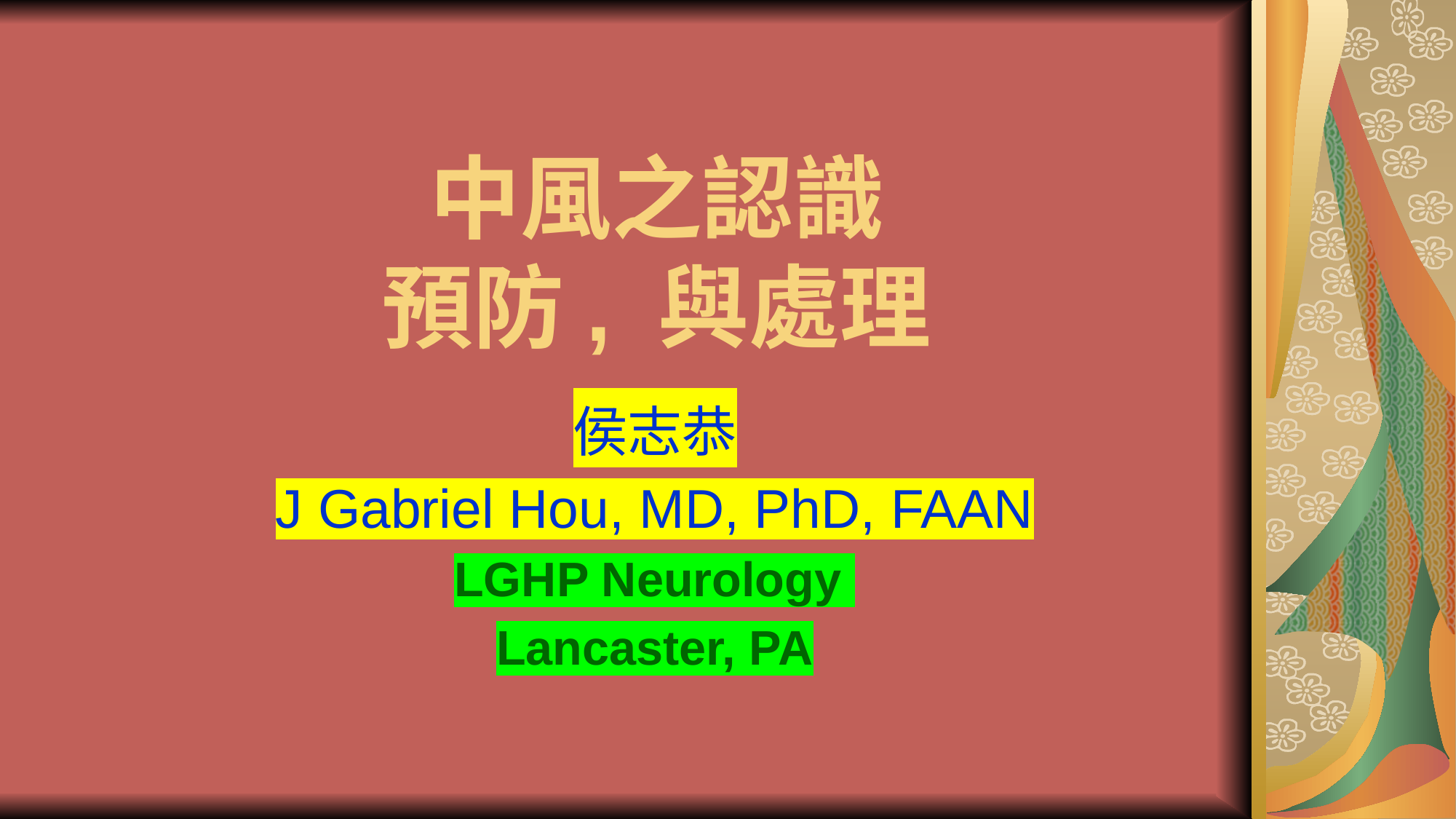

# 中風之認識 預防, 與處理
侯志恭
J Gabriel Hou, MD, PhD, FAAN
LGHP Neurology
Lancaster, PA